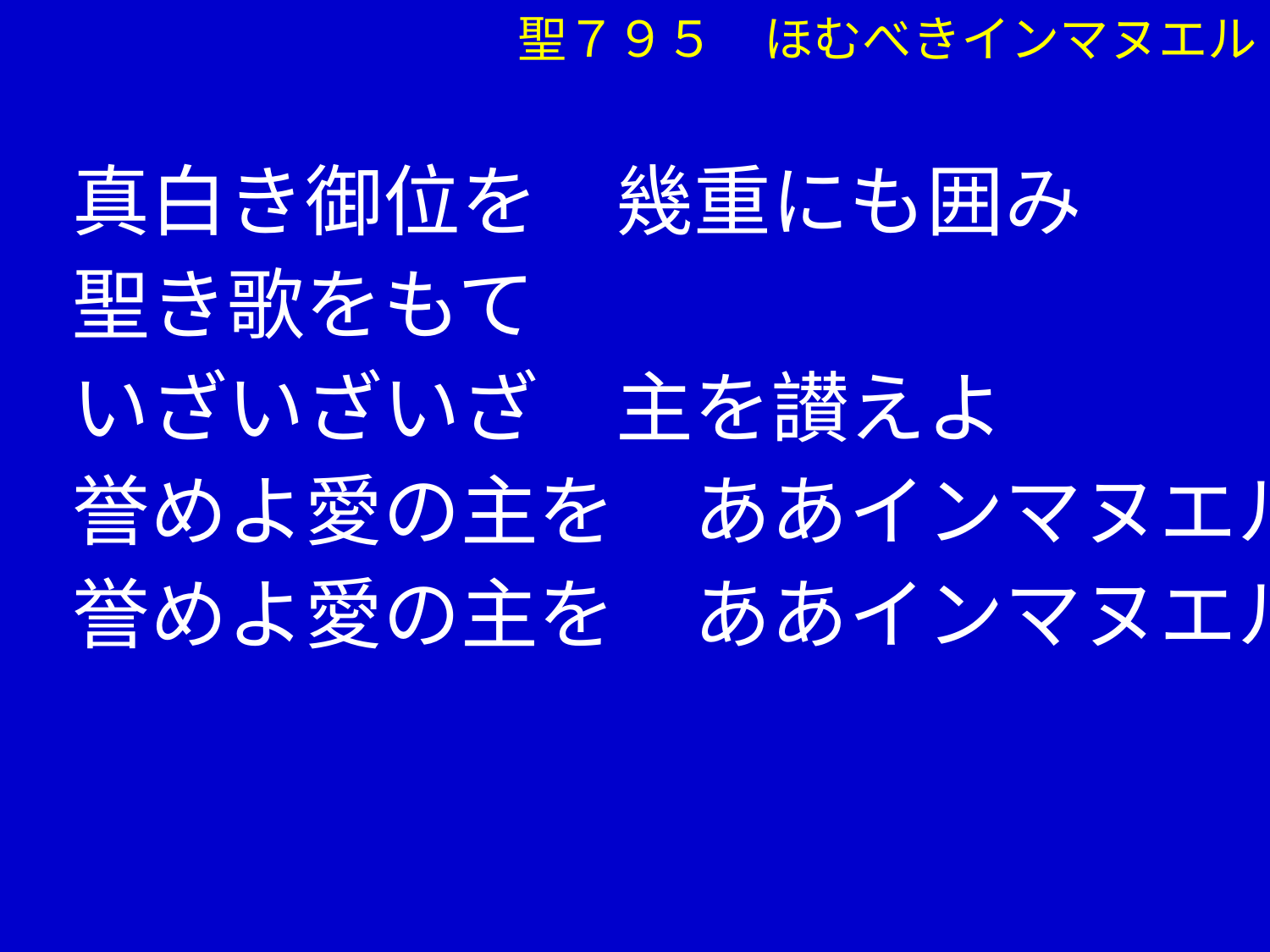

聖７９５　ほむべきインマヌエル

　 真白き御位を　幾重にも囲み
　 聖き歌をもて
　 いざいざいざ　主を讃えよ
　 誉めよ愛の主を　ああインマヌエル
　 誉めよ愛の主を　ああインマヌエル